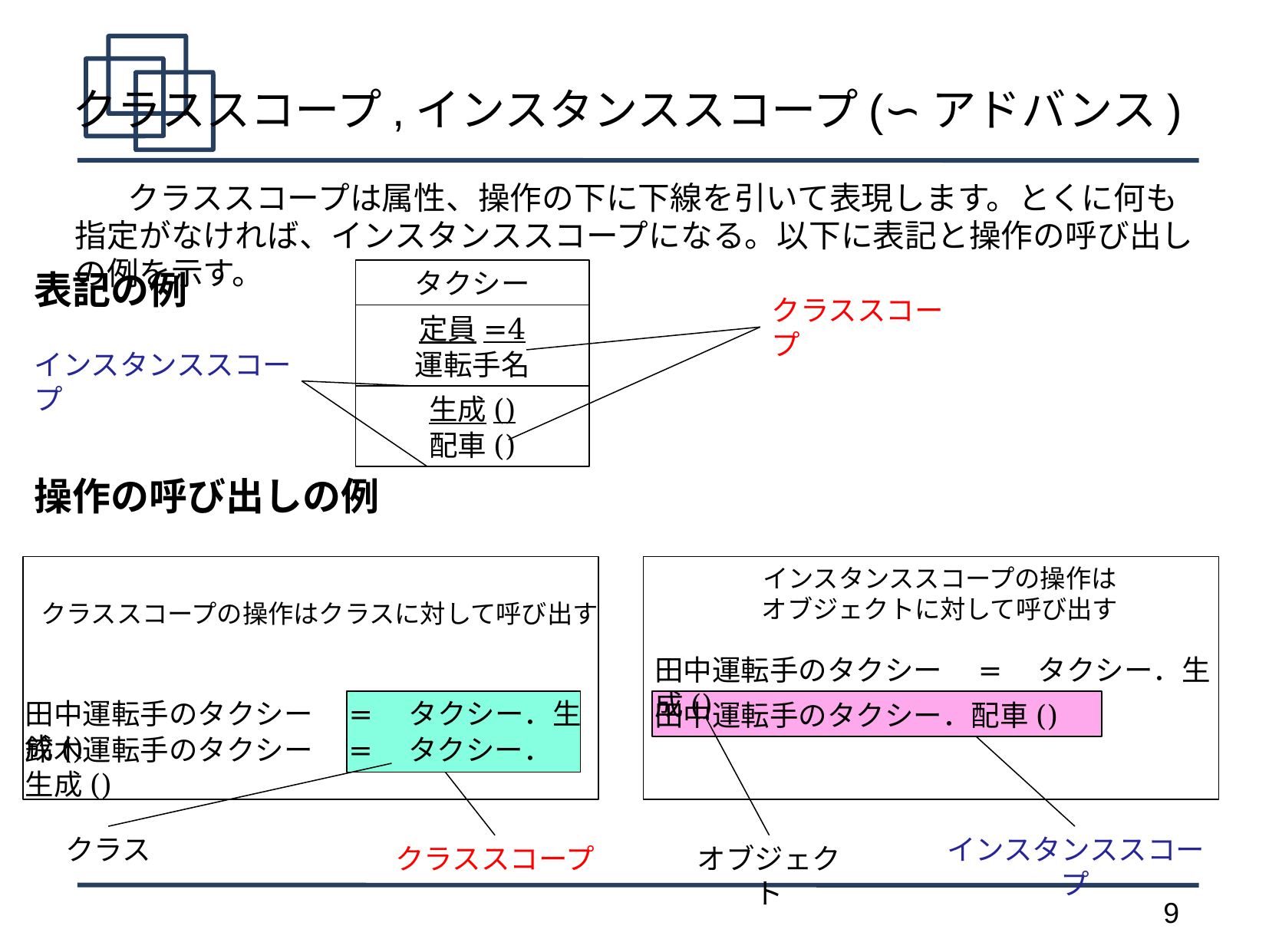

# クラススコープ,インスタンススコープ(∽アドバンス)
　　　クラススコープは属性、操作の下に下線を引いて表現します。とくに何も指定がなければ、インスタンススコープになる。以下に表記と操作の呼び出しの例を示す。
表記の例

タクシー
クラススコープ

定員=4
インスタンススコープ
運転手名
生成()
配車()
操作の呼び出しの例

インスタンススコープの操作は
オブジェクトに対して呼び出す
クラススコープの操作はクラスに対して呼び出す
田中運転手のタクシー　=　タクシー．生成()
田中運転手のタクシー　=　タクシー．生成()

田中運転手のタクシー．配車()

鈴木運転手のタクシー　=　タクシー．生成()
クラス
インスタンススコープ
クラススコープ
オブジェクト